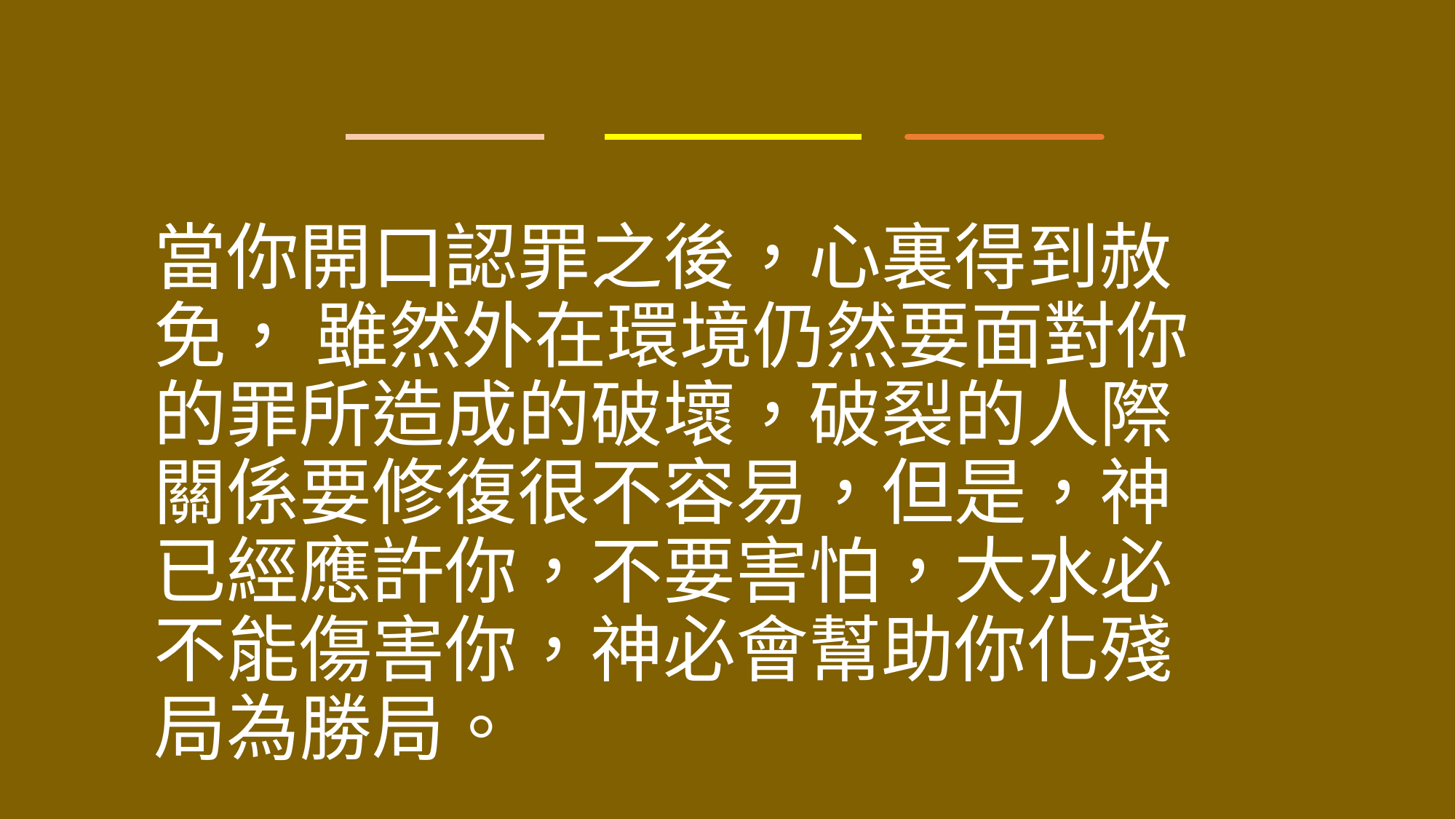

當你開口認罪之後，心裏得到赦免， 雖然外在環境仍然要面對你的罪所造成的破壞，破裂的人際關係要修復很不容易，但是，神已經應許你，不要害怕，大水必不能傷害你，神必會幫助你化殘局為勝局。